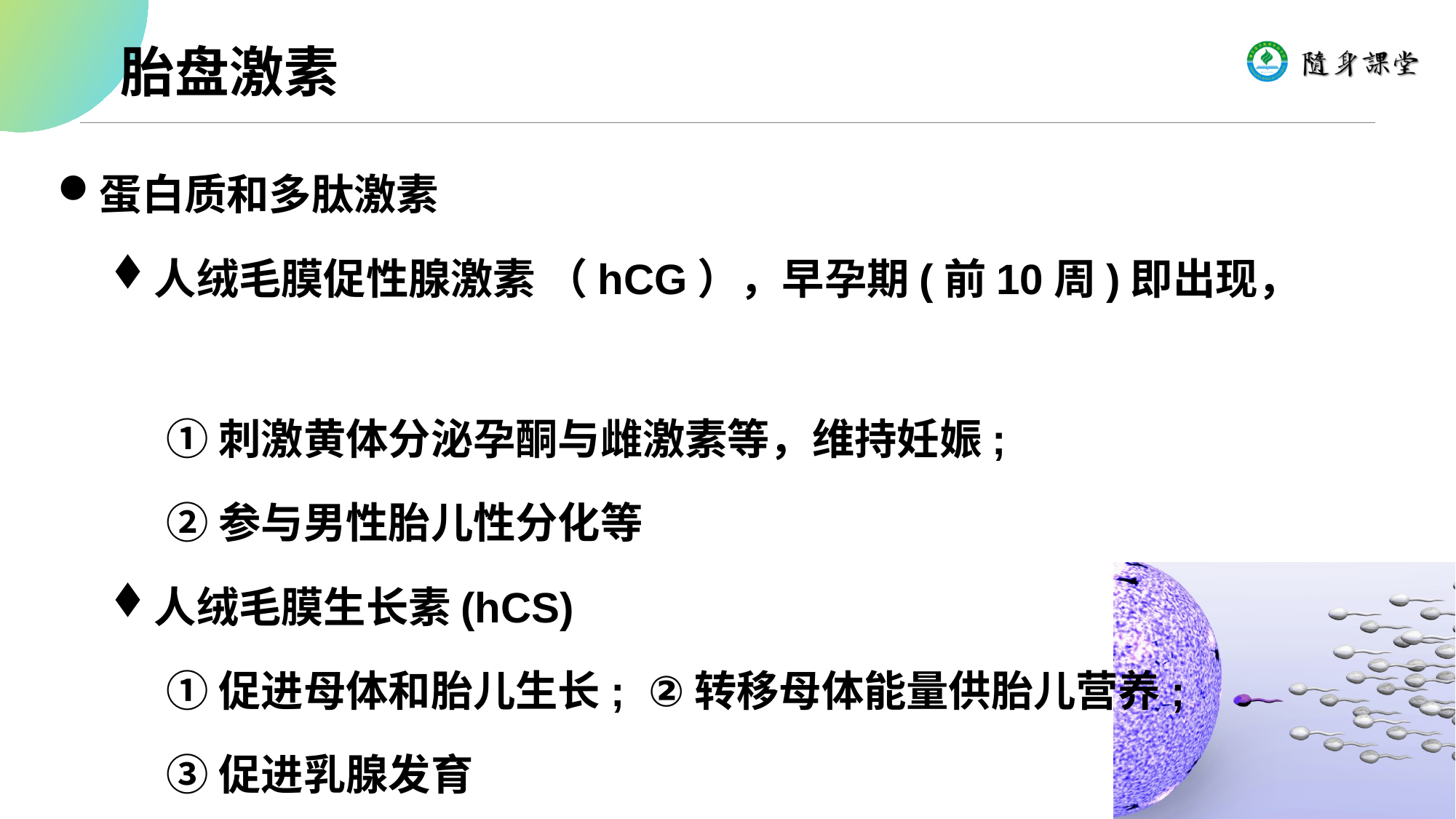

# 胎盘激素
蛋白质和多肽激素
人绒毛膜促性腺激素 （hCG），早孕期(前10周)即出现，
①刺激黄体分泌孕酮与雌激素等，维持妊娠;
②参与男性胎儿性分化等
人绒毛膜生长素(hCS)
①促进母体和胎儿生长;  ②转移母体能量供胎儿营养;
③促进乳腺发育